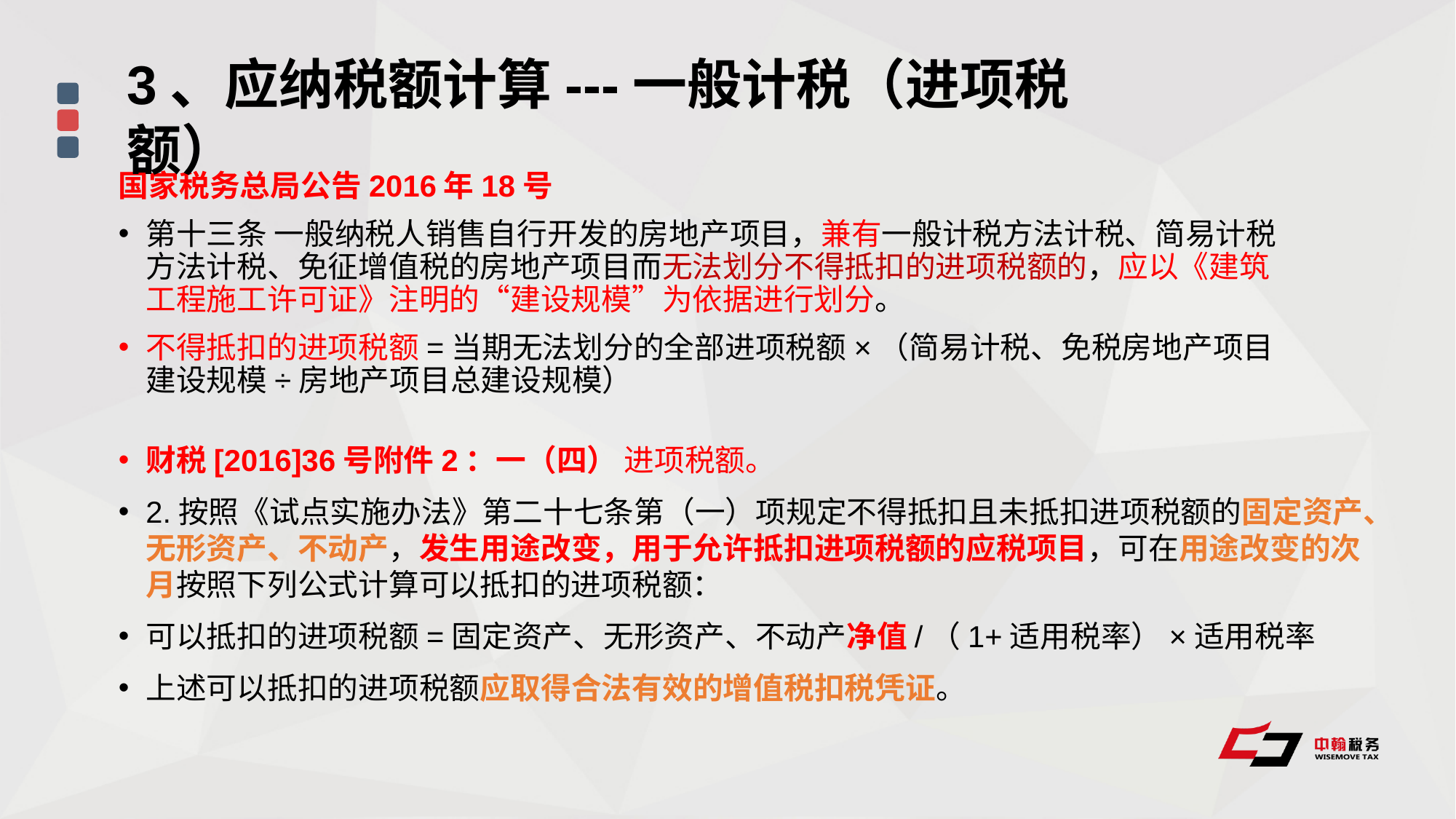

3、应纳税额计算---一般计税（进项税额）
国家税务总局公告2016年18号
第十三条 一般纳税人销售自行开发的房地产项目，兼有一般计税方法计税、简易计税方法计税、免征增值税的房地产项目而无法划分不得抵扣的进项税额的，应以《建筑工程施工许可证》注明的“建设规模”为依据进行划分。
不得抵扣的进项税额=当期无法划分的全部进项税额×（简易计税、免税房地产项目建设规模÷房地产项目总建设规模）
财税[2016]36号附件2：一（四） 进项税额。
2.按照《试点实施办法》第二十七条第（一）项规定不得抵扣且未抵扣进项税额的固定资产、无形资产、不动产，发生用途改变，用于允许抵扣进项税额的应税项目，可在用途改变的次月按照下列公式计算可以抵扣的进项税额：
可以抵扣的进项税额=固定资产、无形资产、不动产净值/（1+适用税率）×适用税率
上述可以抵扣的进项税额应取得合法有效的增值税扣税凭证。